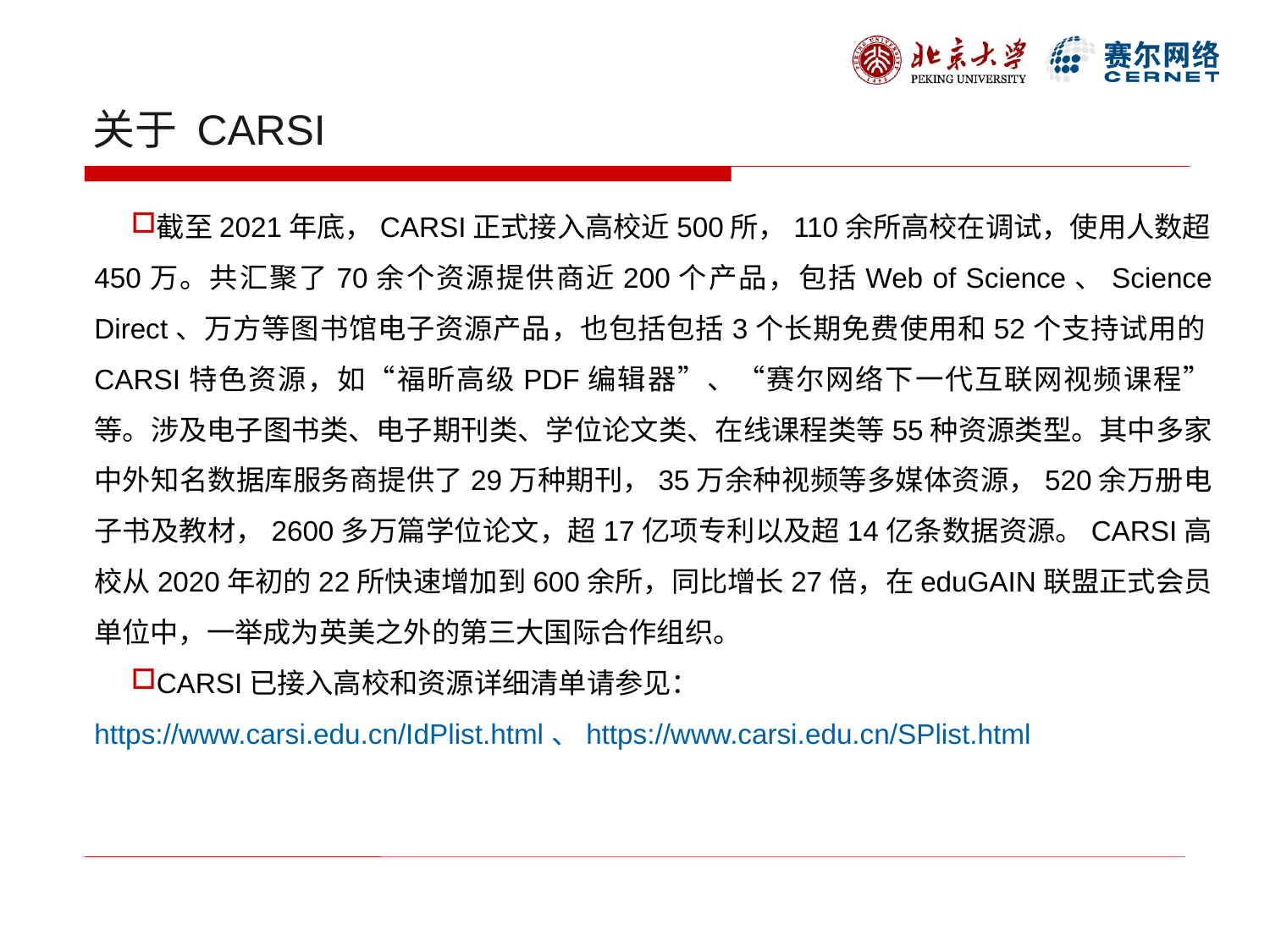

# 关于 CARSI
截至2021年底，CARSI正式接入高校近500所，110余所高校在调试，使用人数超450万。共汇聚了70余个资源提供商近200个产品，包括Web of Science、Science Direct、万方等图书馆电子资源产品，也包括包括3个长期免费使用和52个支持试用的CARSI特色资源，如“福昕高级PDF编辑器”、“赛尔网络下一代互联网视频课程”等。涉及电子图书类、电子期刊类、学位论文类、在线课程类等55种资源类型。其中多家中外知名数据库服务商提供了29万种期刊，35万余种视频等多媒体资源，520余万册电子书及教材，2600多万篇学位论文，超17亿项专利以及超14亿条数据资源。CARSI高校从2020年初的22所快速增加到600余所，同比增长27倍，在eduGAIN联盟正式会员单位中，一举成为英美之外的第三大国际合作组织。
CARSI已接入高校和资源详细清单请参见：
https://www.carsi.edu.cn/IdPlist.html、https://www.carsi.edu.cn/SPlist.html

4